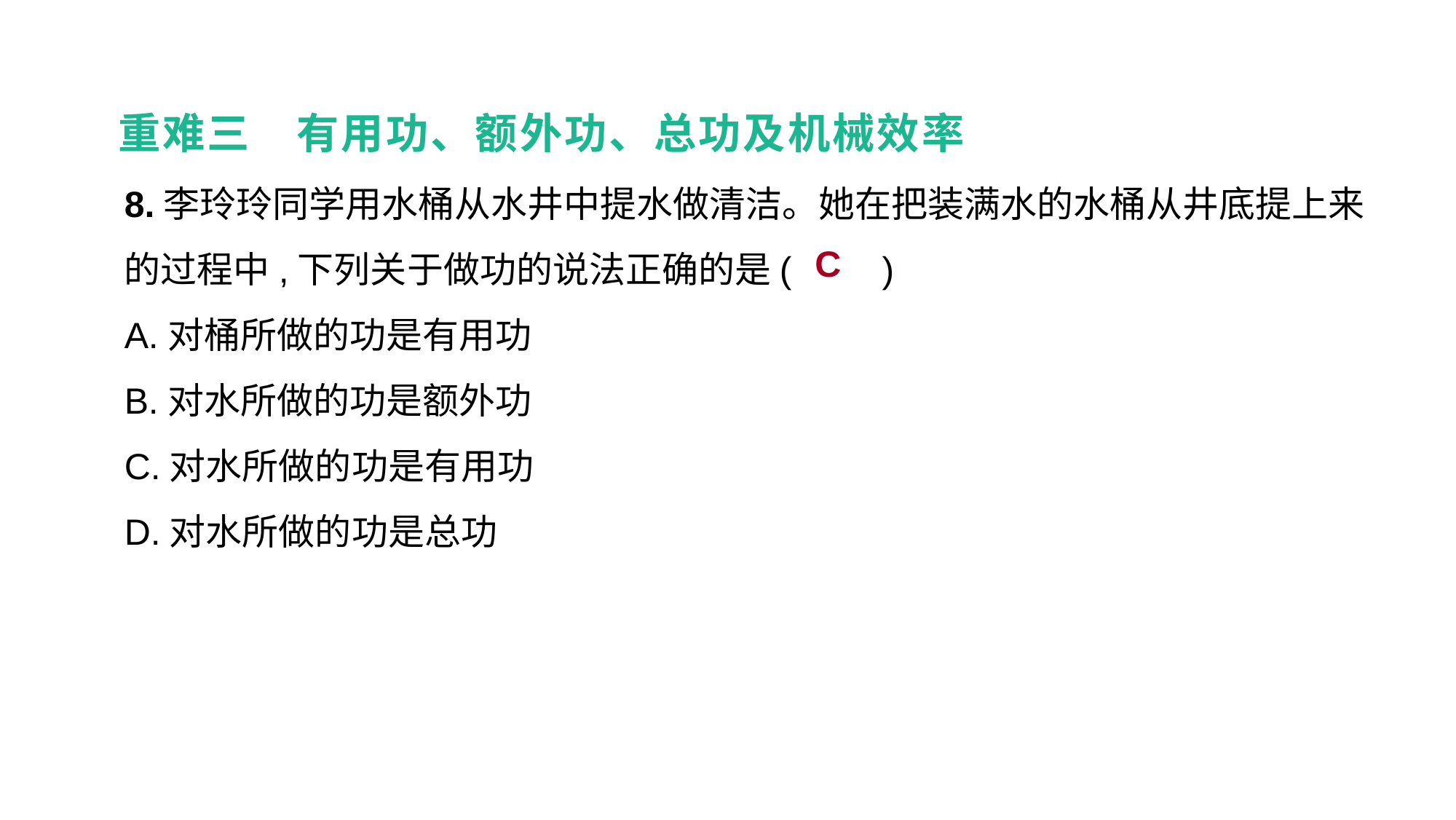

重难三　有用功、额外功、总功及机械效率
8.李玲玲同学用水桶从水井中提水做清洁。她在把装满水的水桶从井底提上来的过程中,下列关于做功的说法正确的是	(　　)
A.对桶所做的功是有用功
B.对水所做的功是额外功
C.对水所做的功是有用功
D.对水所做的功是总功
C